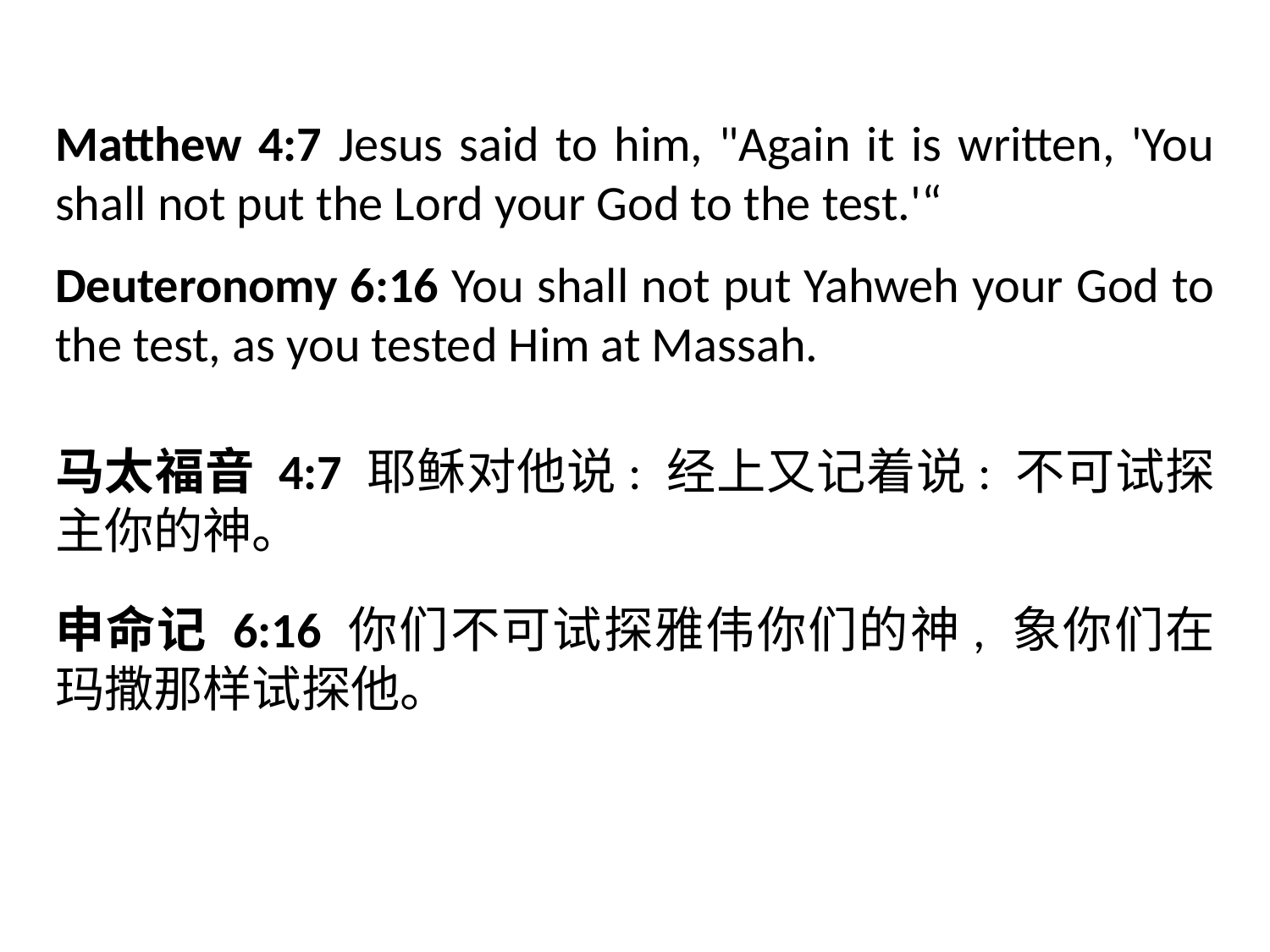

Matthew 4:7 Jesus said to him, "Again it is written, 'You shall not put the Lord your God to the test.'“

Deuteronomy 6:16 You shall not put Yahweh your God to the test, as you tested Him at Massah.

马太福音 4:7 耶稣对他说: 经上又记着说: 不可试探主你的神。

申命记 6:16 你们不可试探雅伟你们的神, 象你们在玛撒那样试探他。